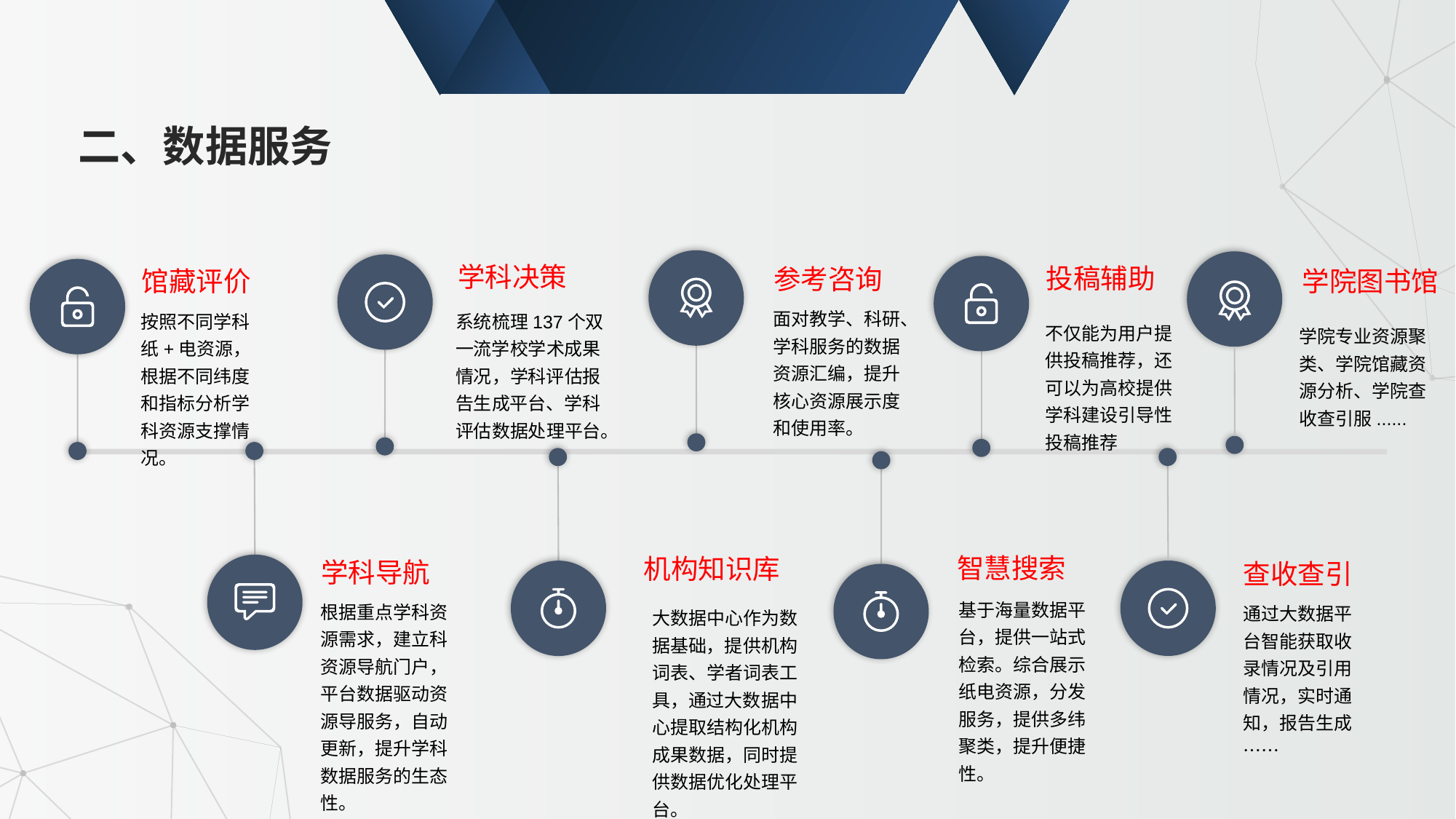

二、数据服务

学科决策
投稿辅助

参考咨询
学院图书馆

馆藏评价

面对教学、科研、学科服务的数据资源汇编，提升核心资源展示度和使用率。
系统梳理137个双一流学校学术成果情况，学科评估报告生成平台、学科评估数据处理平台。
按照不同学科纸+电资源，根据不同纬度和指标分析学科资源支撑情况。
不仅能为用户提供投稿推荐，还可以为高校提供学科建设引导性投稿推荐
学院专业资源聚类、学院馆藏资源分析、学院查收查引服......

智慧搜索
机构知识库
学科导航
查收查引

基于海量数据平台，提供一站式检索。综合展示纸电资源，分发服务，提供多纬聚类，提升便捷性。

根据重点学科资源需求，建立科资源导航门户，平台数据驱动资源导服务，自动更新，提升学科数据服务的生态性。

通过大数据平台智能获取收录情况及引用情况，实时通知，报告生成……
大数据中心作为数据基础，提供机构词表、学者词表工具，通过大数据中心提取结构化机构成果数据，同时提供数据优化处理平台。